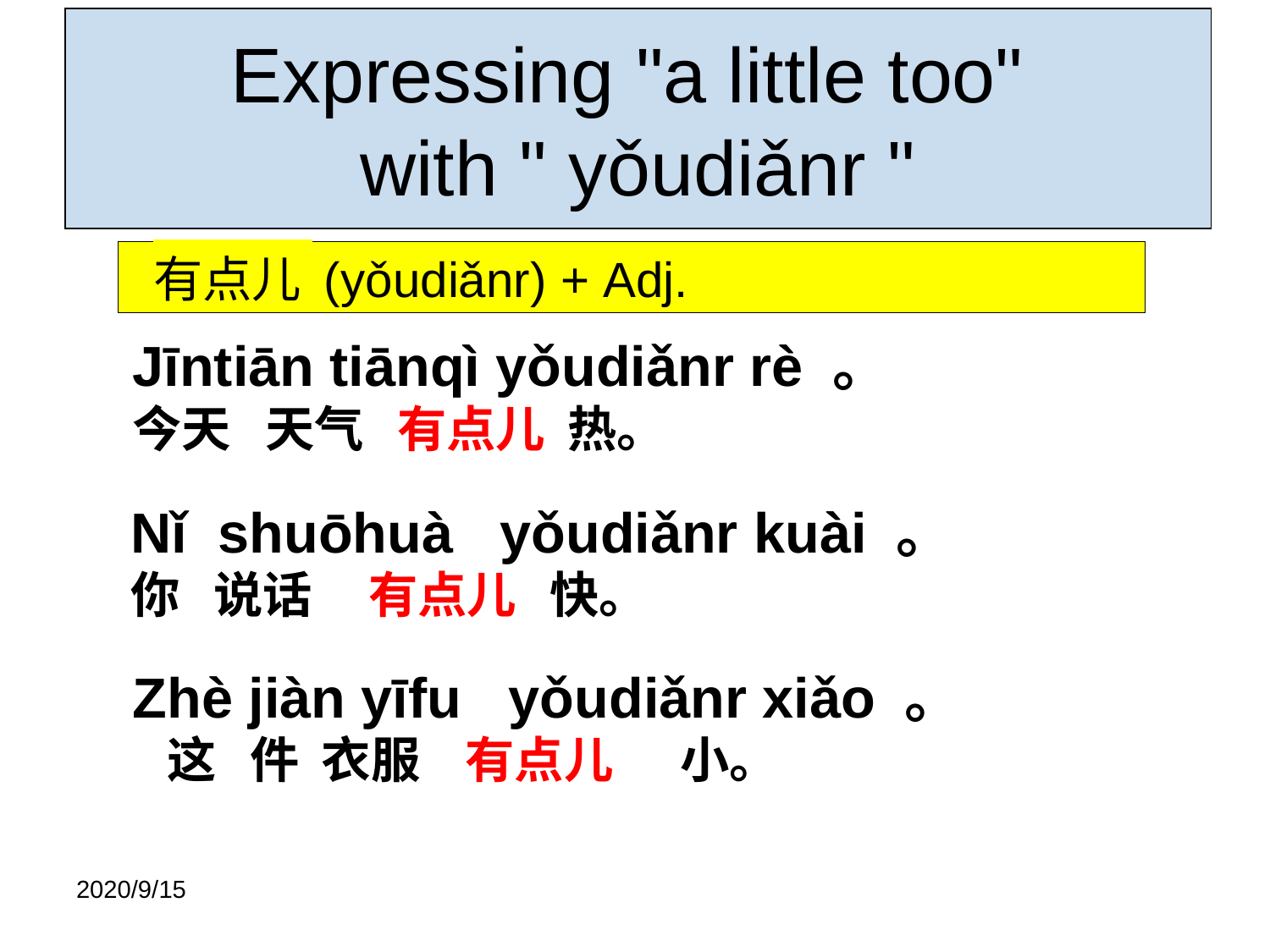

Expressing "a little too"
with " yǒudiǎnr "
 有点儿 (yǒudiǎnr) + Adj.
Jīntiān tiānqì yǒudiǎnr rè 。
今天   天气   有点儿  热。
Nǐ  shuōhuà   yǒudiǎnr kuài 。
你   说话     有点儿   快。
Zhè jiàn yīfu   yǒudiǎnr xiǎo 。
  这   件  衣服    有点儿      小。
2020/9/15